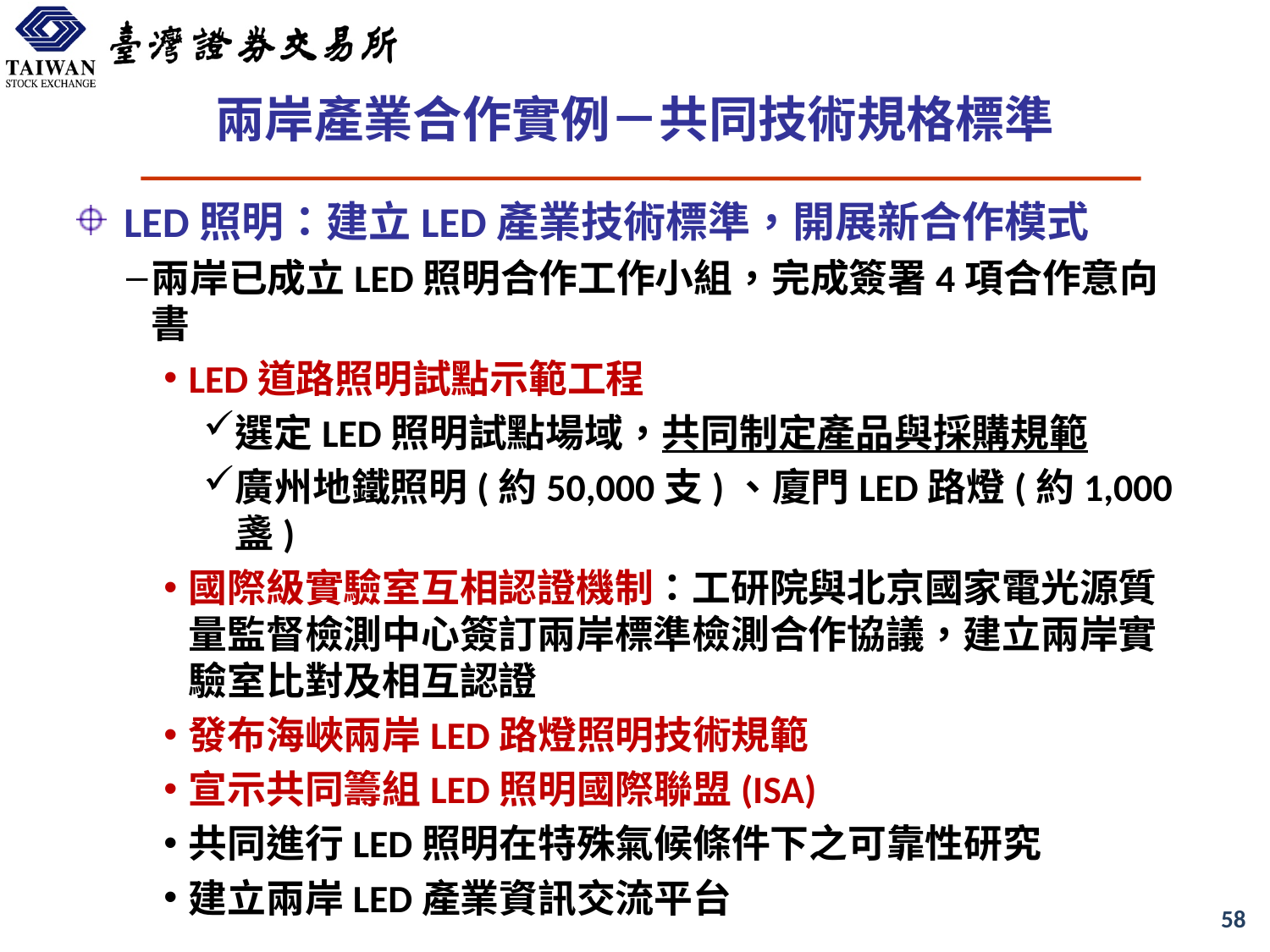

# 兩岸產業合作實例－共同技術規格標準
LED照明：建立LED產業技術標準，開展新合作模式
兩岸已成立LED照明合作工作小組，完成簽署4項合作意向書
LED道路照明試點示範工程
選定LED照明試點場域，共同制定產品與採購規範
廣州地鐵照明(約50,000支)、廈門LED路燈(約1,000盞)
國際級實驗室互相認證機制：工研院與北京國家電光源質量監督檢測中心簽訂兩岸標準檢測合作協議，建立兩岸實驗室比對及相互認證
發布海峽兩岸LED路燈照明技術規範
宣示共同籌組LED照明國際聯盟(ISA)
共同進行LED照明在特殊氣候條件下之可靠性研究
建立兩岸LED產業資訊交流平台
58